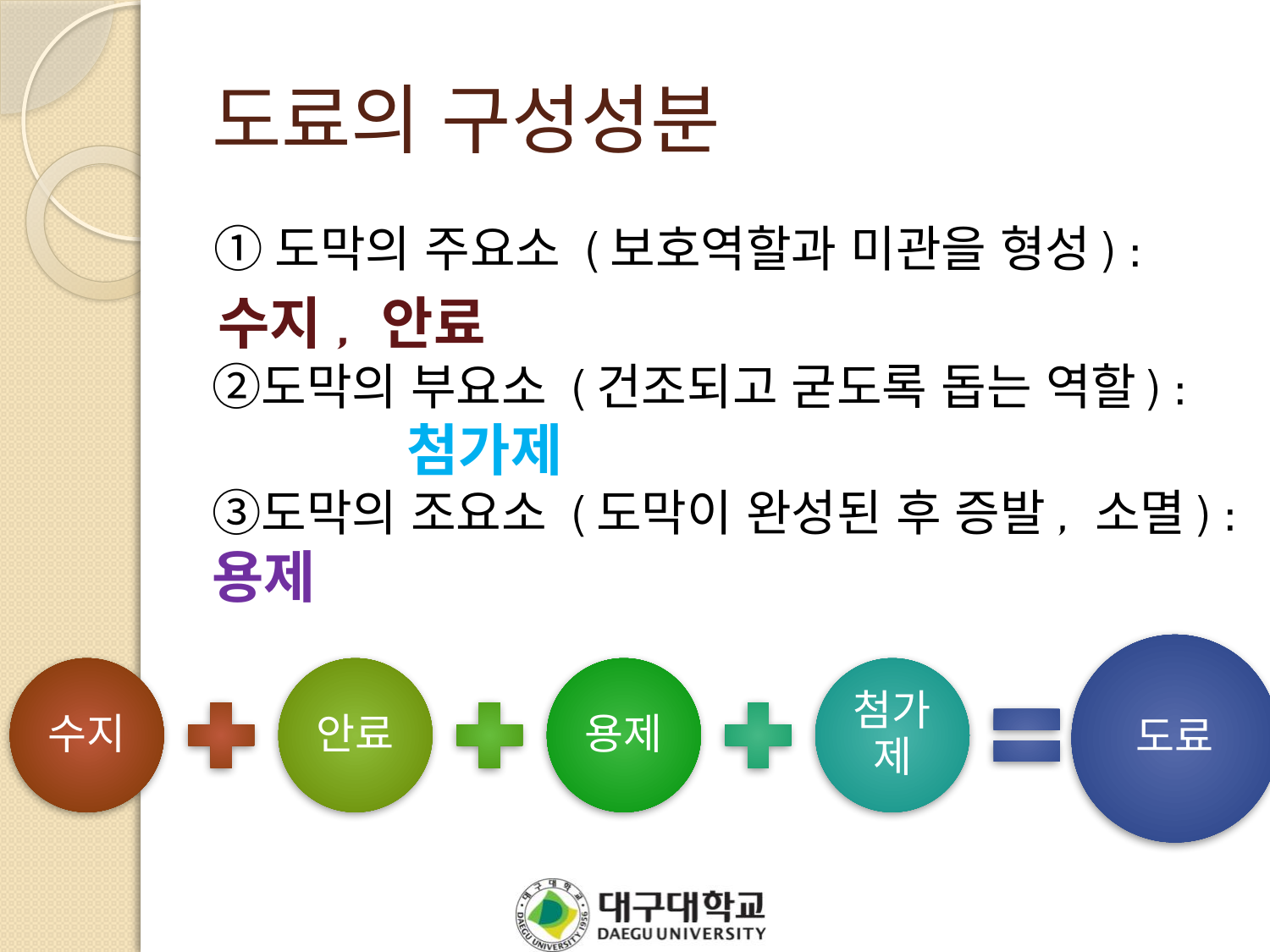

# 도료의 구성성분
   ①도막의 주요소 (보호역할과 미관을 형성) :
  수지, 안료
②도막의 부요소 (건조되고 굳도록 돕는 역할) :                첨가제
③도막의 조요소 (도막이 완성된 후 증발, 소멸) :  용제
도료
수지
안료
용제
첨가제